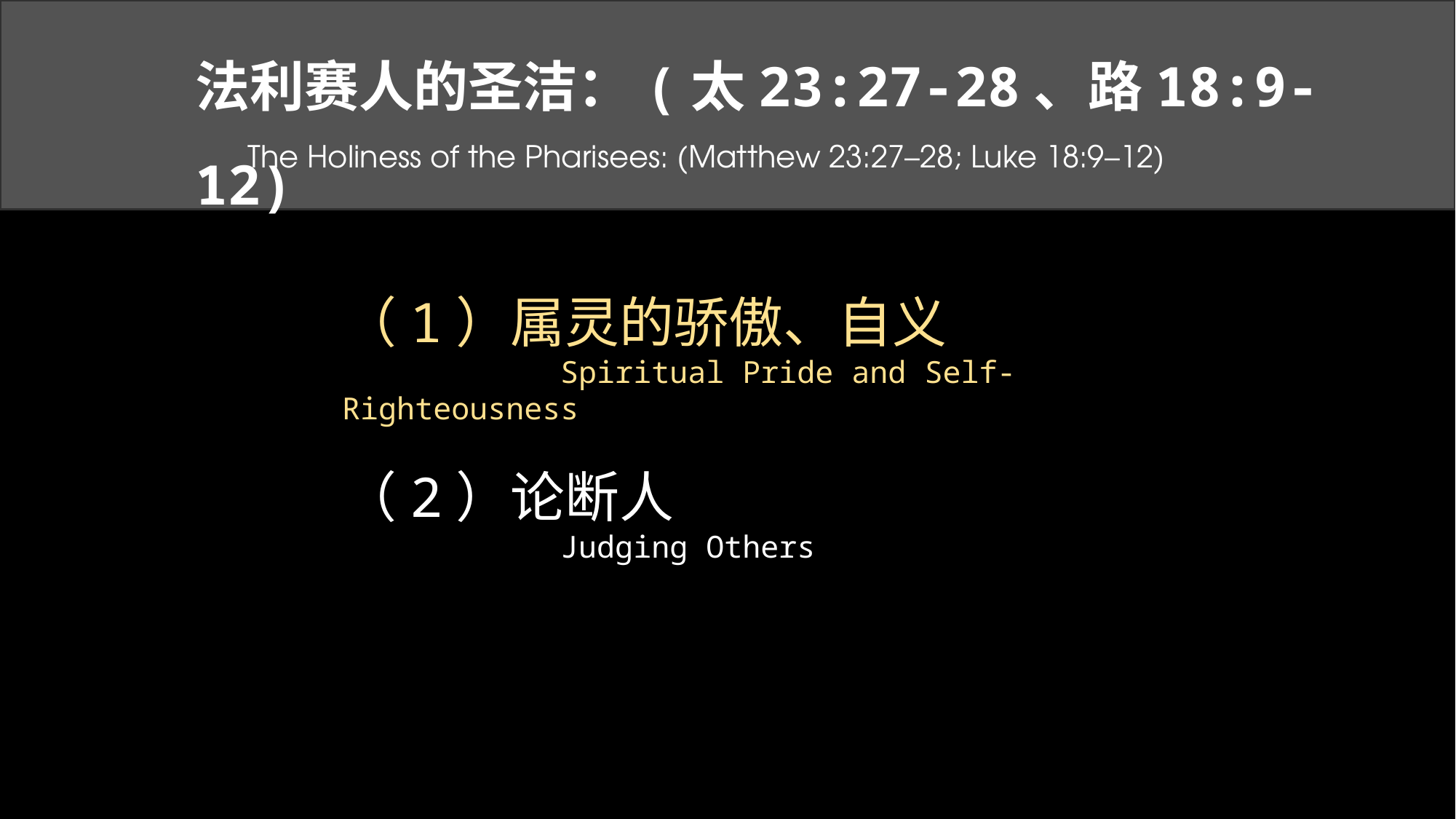

法利赛人的圣洁：(太23:27-28、路18:9-12)

The Holiness of the Pharisees: (Matthew 23:27–28; Luke 18:9–12)
（1）属灵的骄傲、自义
		Spiritual Pride and Self-Righteousness

（2）论断人
		Judging Others